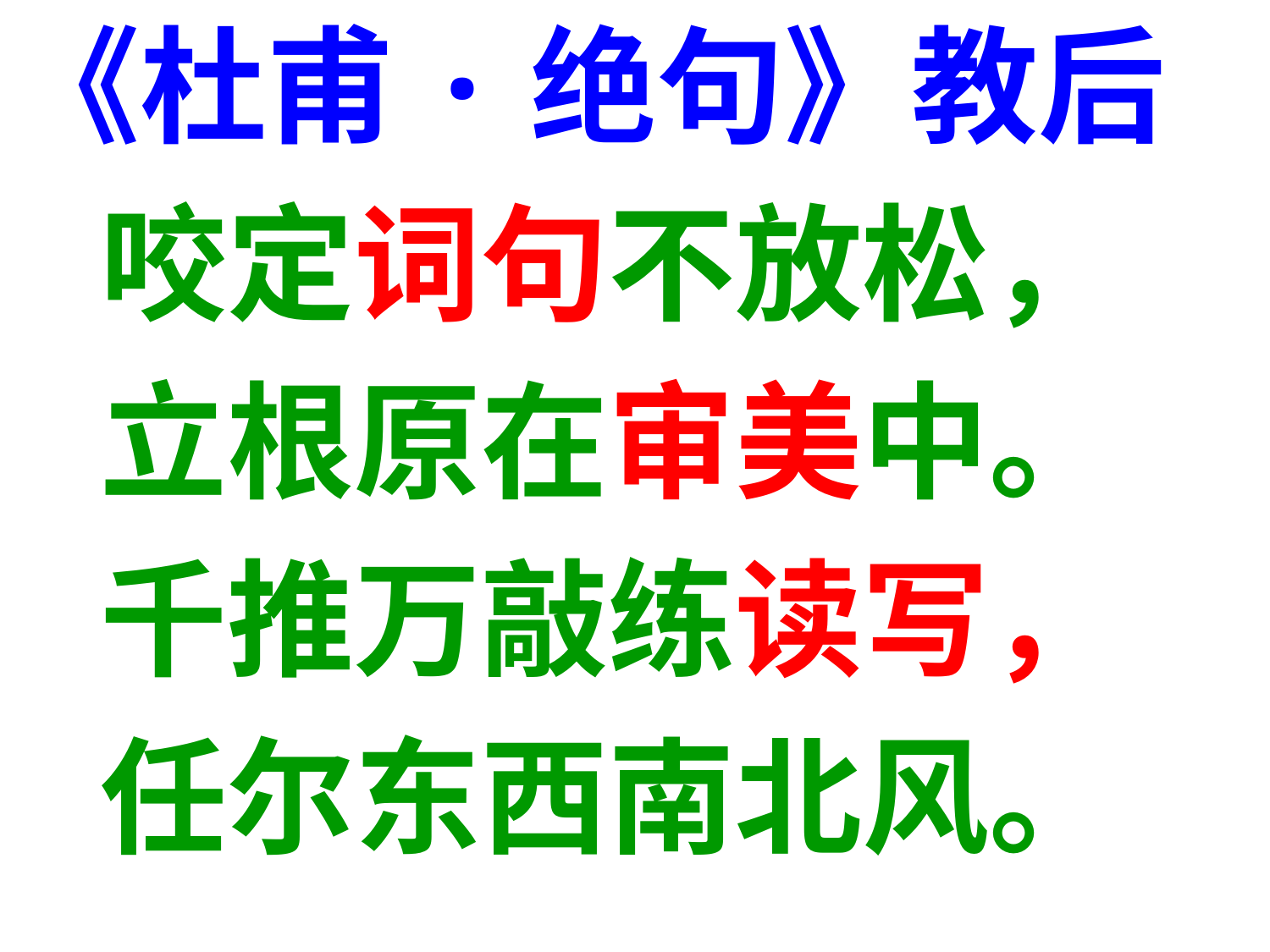

《杜甫·绝句》教后
  咬定词句不放松，
  立根原在审美中。
  千推万敲练读写，
  任尔东西南北风。